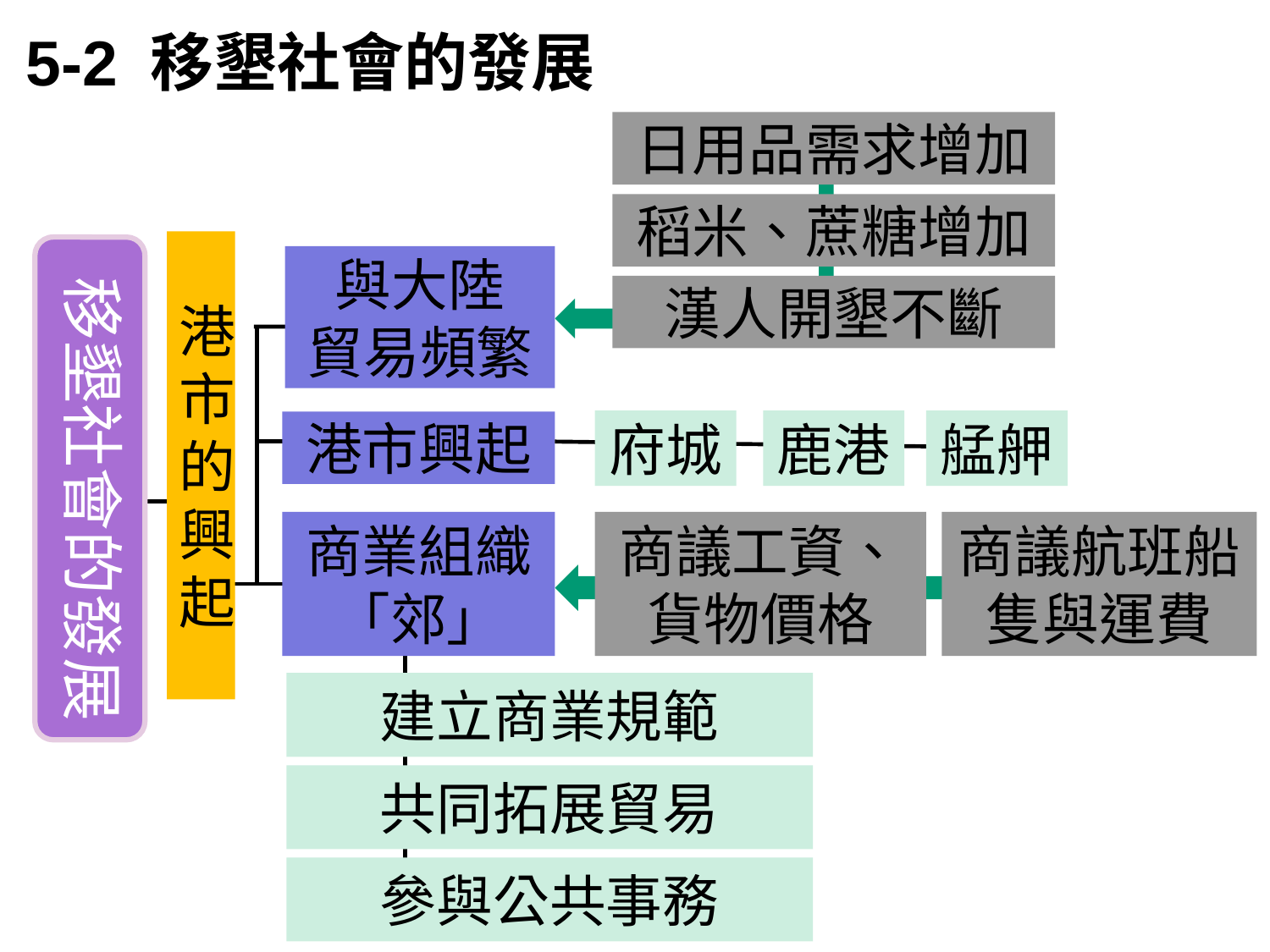

5-2 移墾社會的發展
日用品需求增加

稻米、蔗糖增加
漢人開墾不斷

移墾社會的發展

與大陸
貿易頻繁
府城
鹿港
艋舺
港市興起
港市的興起
商議工資、貨物價格
商議航班船隻與運費
商業組織「郊」

建立商業規範
共同拓展貿易
參與公共事務